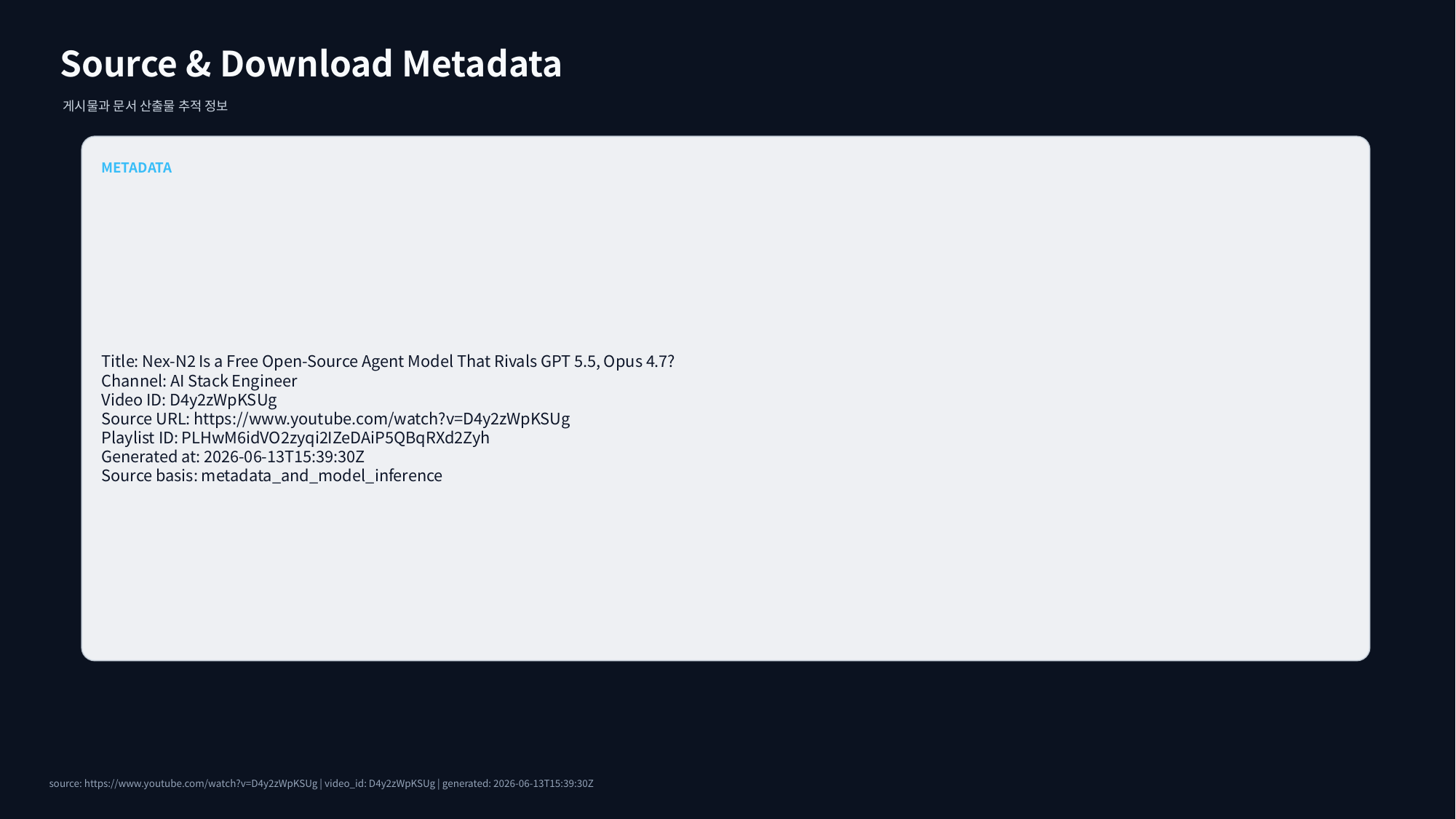

Source & Download Metadata
게시물과 문서 산출물 추적 정보

METADATA
Title: Nex-N2 Is a Free Open-Source Agent Model That Rivals GPT 5.5, Opus 4.7?
Channel: AI Stack Engineer
Video ID: D4y2zWpKSUg
Source URL: https://www.youtube.com/watch?v=D4y2zWpKSUg
Playlist ID: PLHwM6idVO2zyqi2IZeDAiP5QBqRXd2Zyh
Generated at: 2026-06-13T15:39:30Z
Source basis: metadata_and_model_inference
source: https://www.youtube.com/watch?v=D4y2zWpKSUg | video_id: D4y2zWpKSUg | generated: 2026-06-13T15:39:30Z